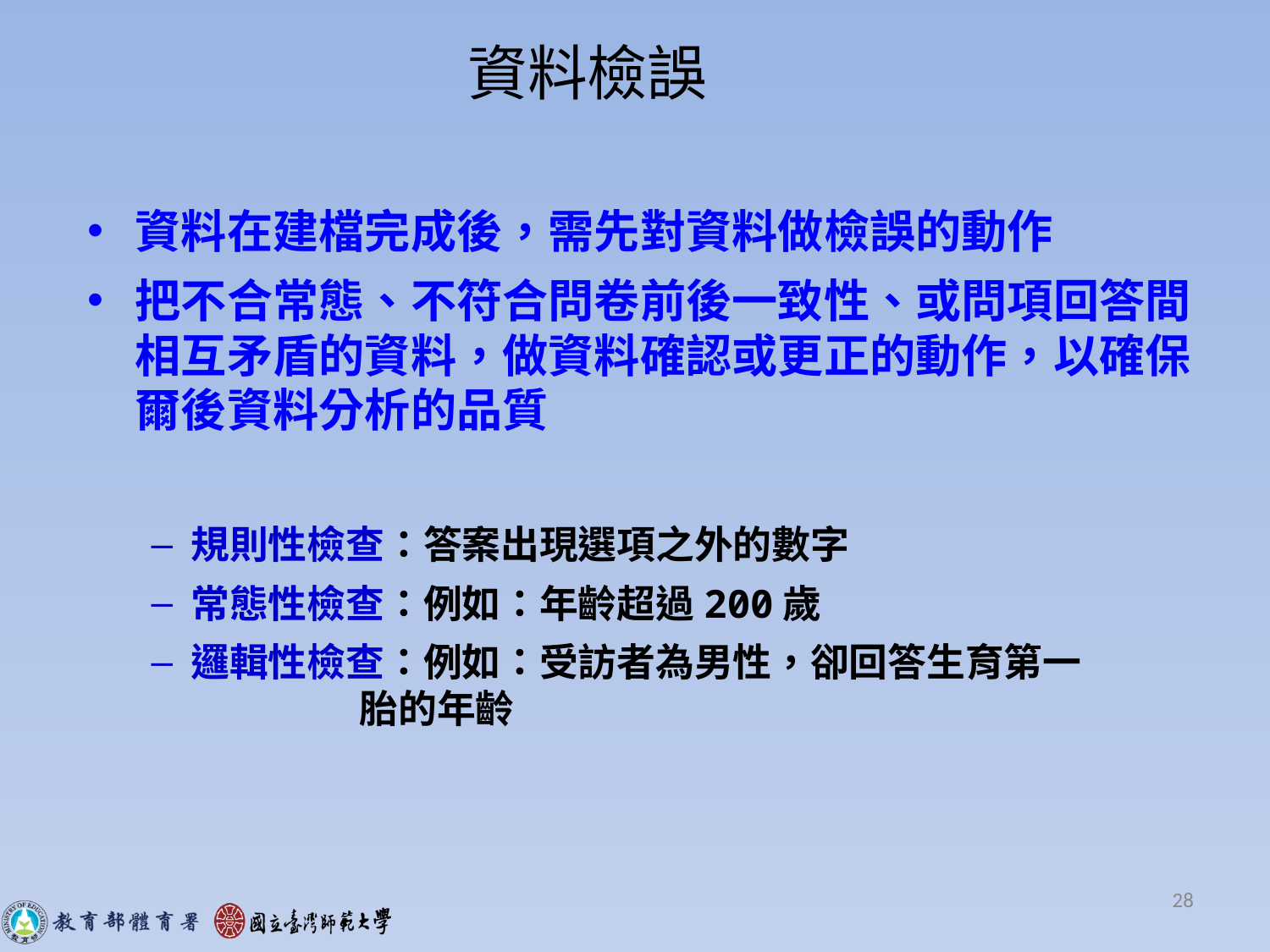

# 資料檢誤
資料在建檔完成後，需先對資料做檢誤的動作
把不合常態、不符合問卷前後一致性、或問項回答間相互矛盾的資料，做資料確認或更正的動作，以確保爾後資料分析的品質

規則性檢查：答案出現選項之外的數字
常態性檢查：例如：年齡超過200歲
邏輯性檢查：例如：受訪者為男性，卻回答生育第一
                   胎的年齡
28